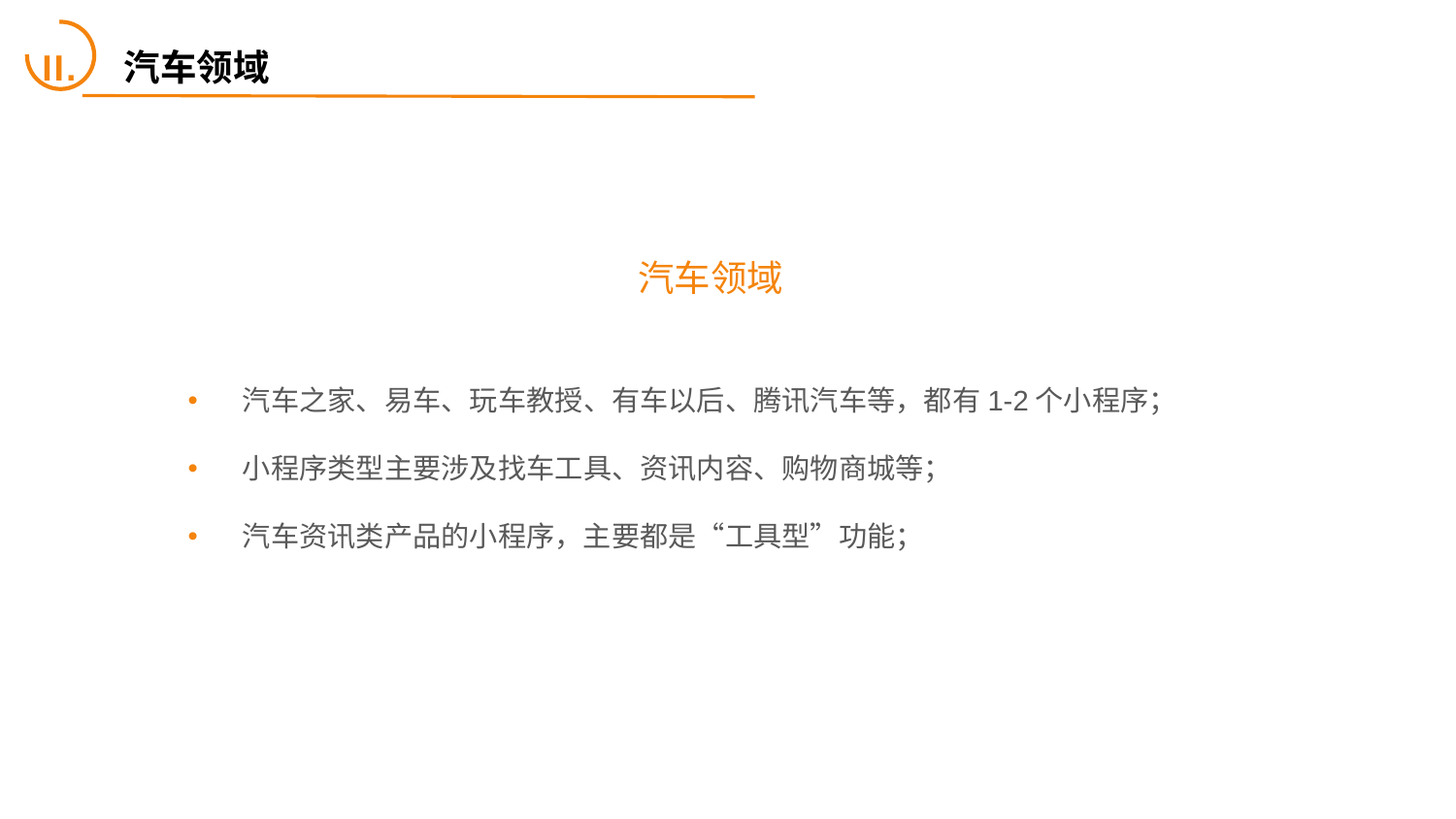

汽车领域

汽车领域
汽车之家、易车、玩车教授、有车以后、腾讯汽车等，都有1-2个小程序；
小程序类型主要涉及找车工具、资讯内容、购物商城等；
汽车资讯类产品的小程序，主要都是“工具型”功能；